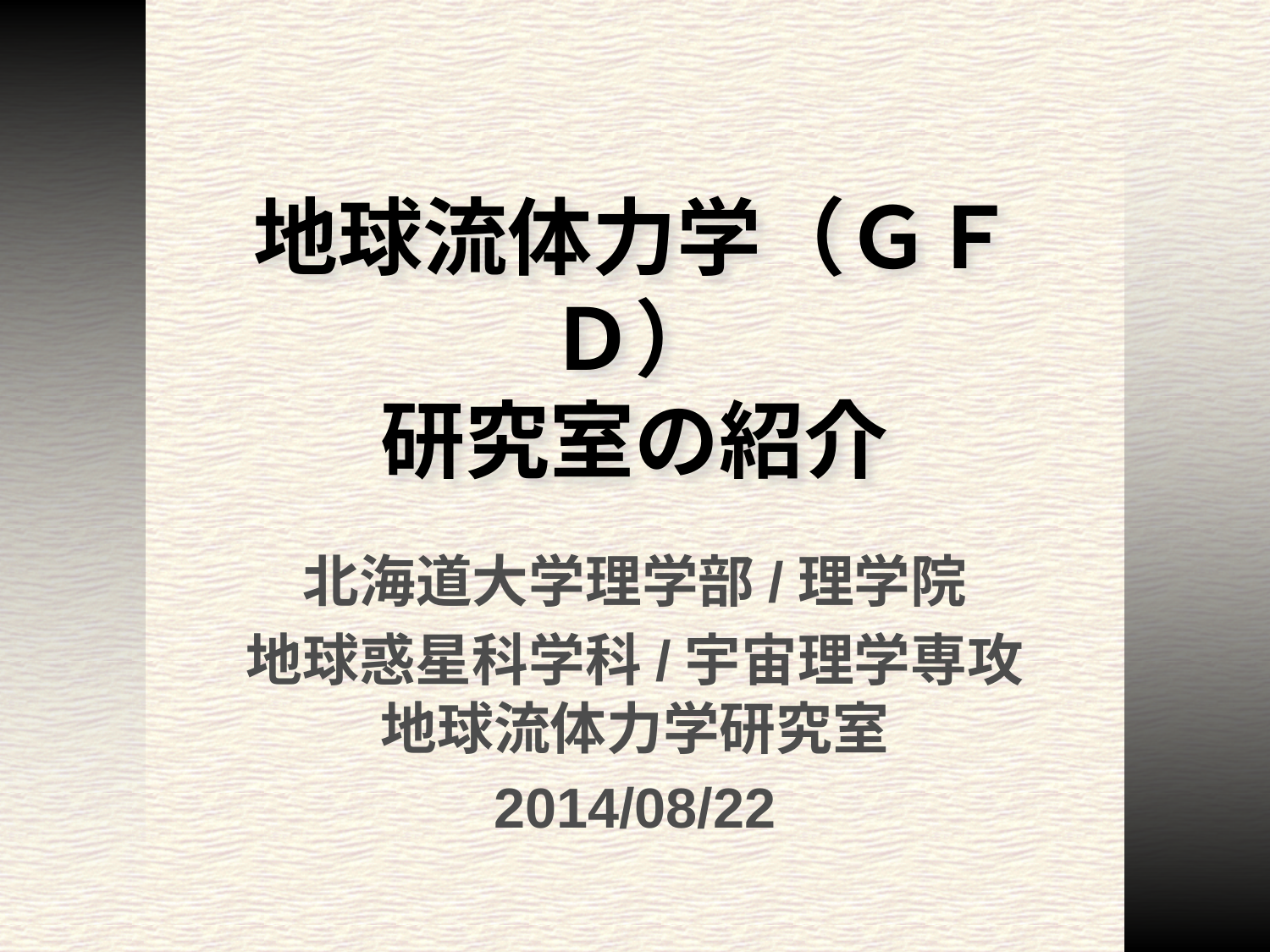

# 地球流体力学（ＧＦＤ） 研究室の紹介
北海道大学理学部/理学院
地球惑星科学科/宇宙理学専攻
地球流体力学研究室
2014/08/22